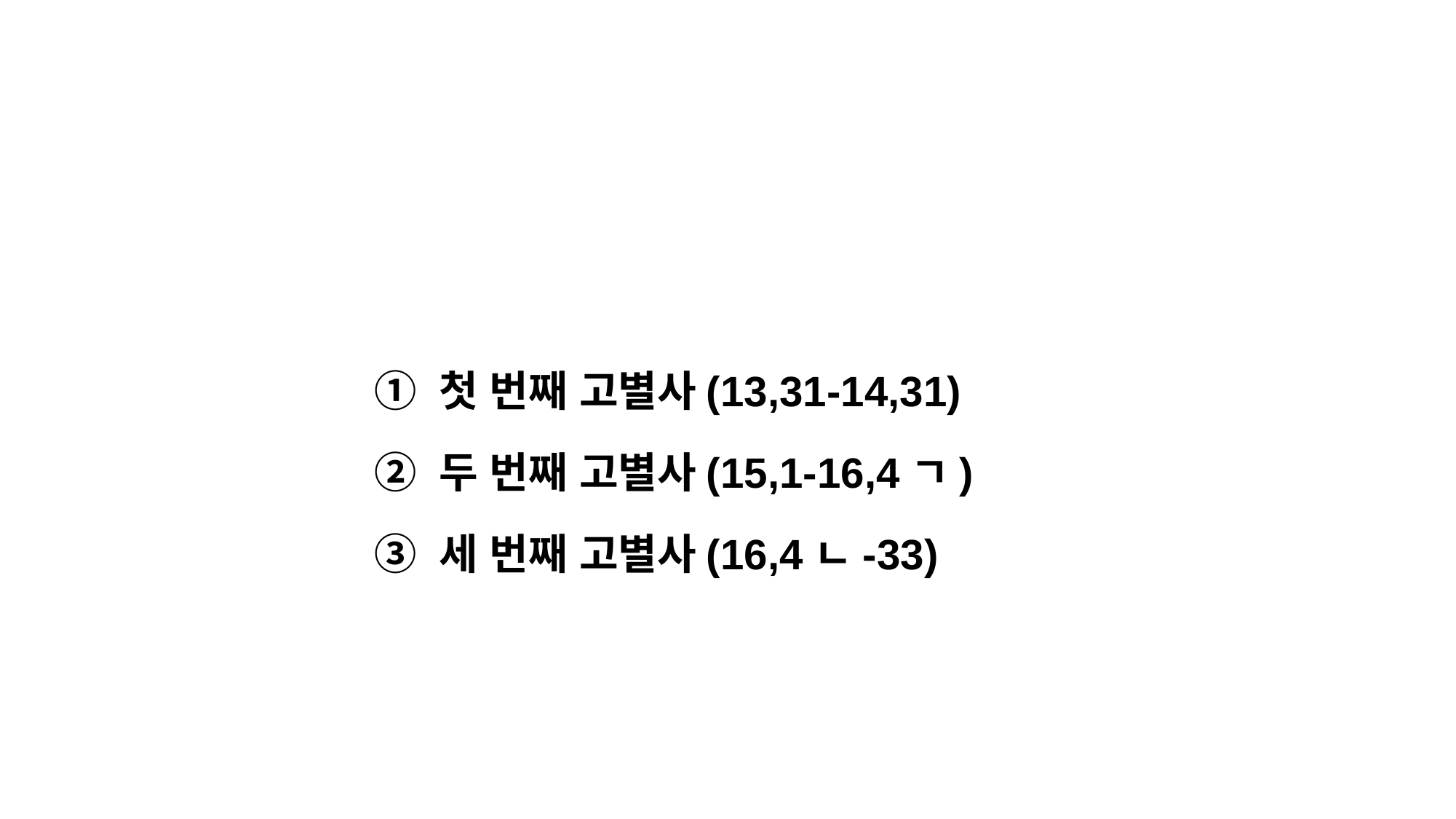

① 첫 번째 고별사(13,31-14,31)
② 두 번째 고별사(15,1-16,4ㄱ)
③ 세 번째 고별사(16,4ㄴ-33)